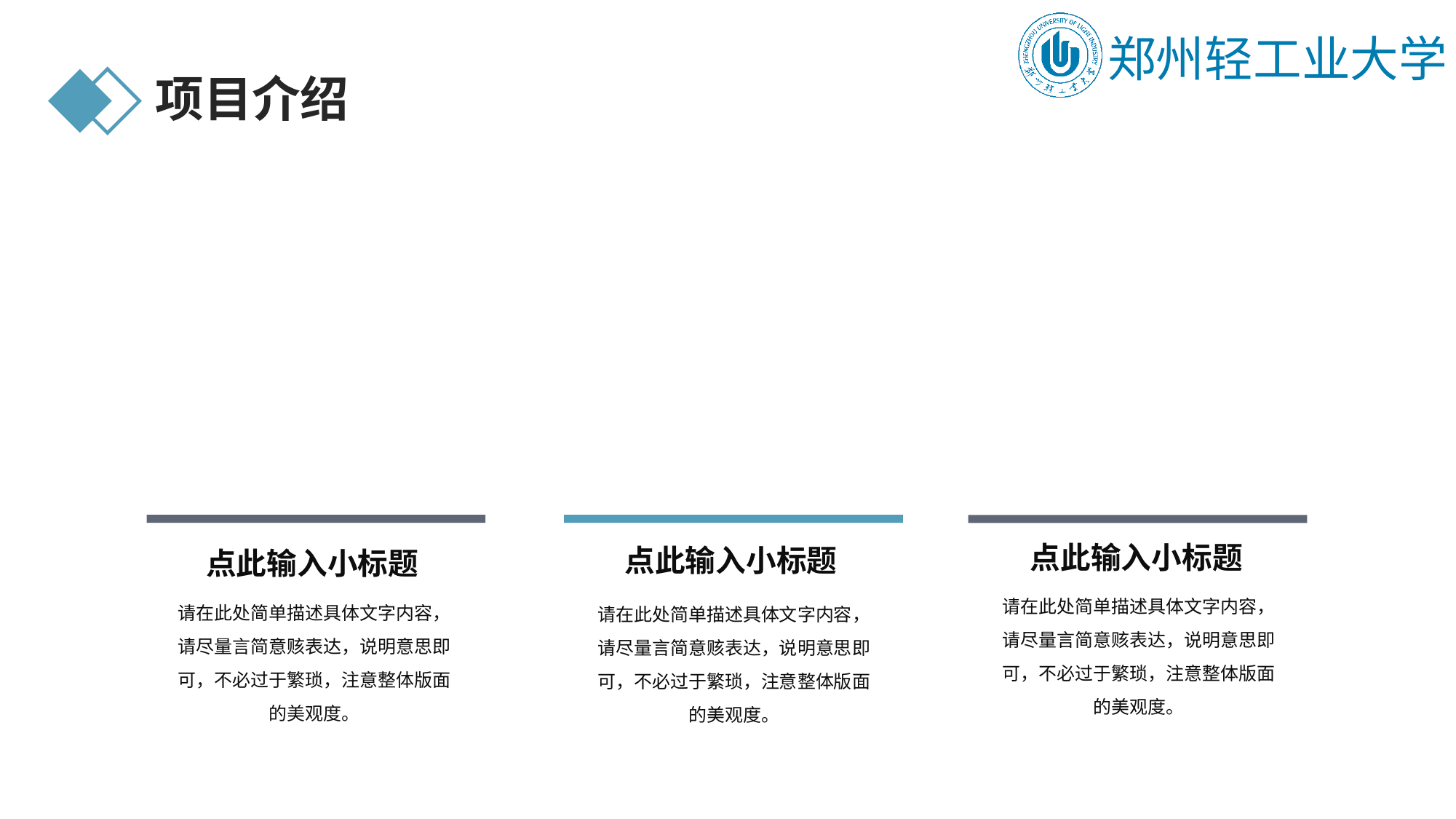

项目介绍

点此输入小标题
点此输入小标题
点此输入小标题
请在此处简单描述具体文字内容，请尽量言简意赅表达，说明意思即可，不必过于繁琐，注意整体版面的美观度。
请在此处简单描述具体文字内容，请尽量言简意赅表达，说明意思即可，不必过于繁琐，注意整体版面的美观度。
请在此处简单描述具体文字内容，请尽量言简意赅表达，说明意思即可，不必过于繁琐，注意整体版面的美观度。